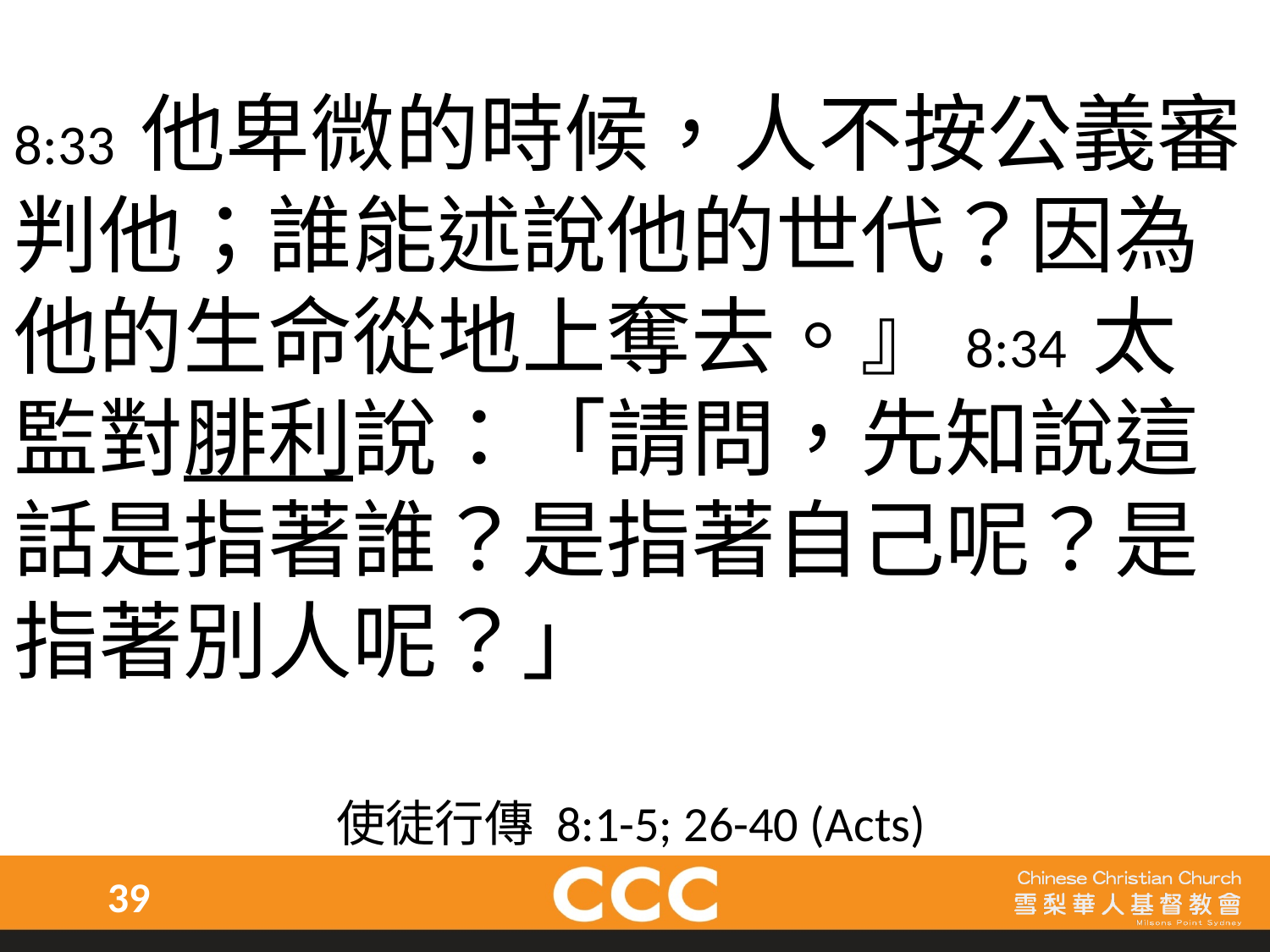

8:33 他卑微的時候，人不按公義審判他；誰能述說他的世代？因為他的生命從地上奪去。』8:34 太監對腓利說：「請問，先知說這話是指著誰？是指著自己呢？是指著別人呢？」

使徒行傳 8:1-5; 26-40 (Acts)
39